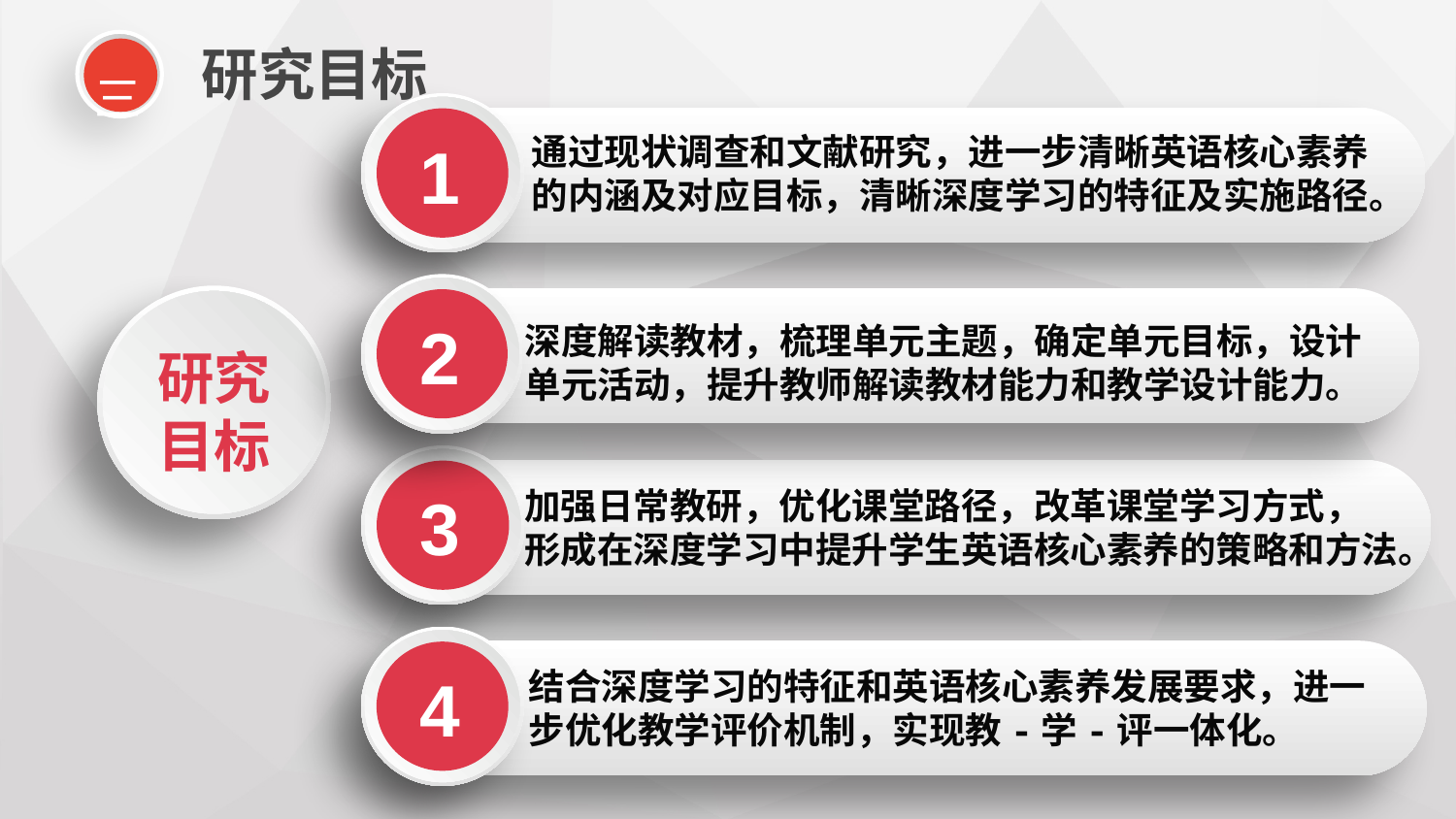

三

研究目标

1
通过现状调查和文献研究，进一步清晰英语核心素养的内涵及对应目标，清晰深度学习的特征及实施路径。

2

研究
目标
深度解读教材，梳理单元主题，确定单元目标，设计单元活动，提升教师解读教材能力和教学设计能力。

3
加强日常教研，优化课堂路径，改革课堂学习方式，
形成在深度学习中提升学生英语核心素养的策略和方法。

4
结合深度学习的特征和英语核心素养发展要求，进一步优化教学评价机制，实现教-学-评一体化。